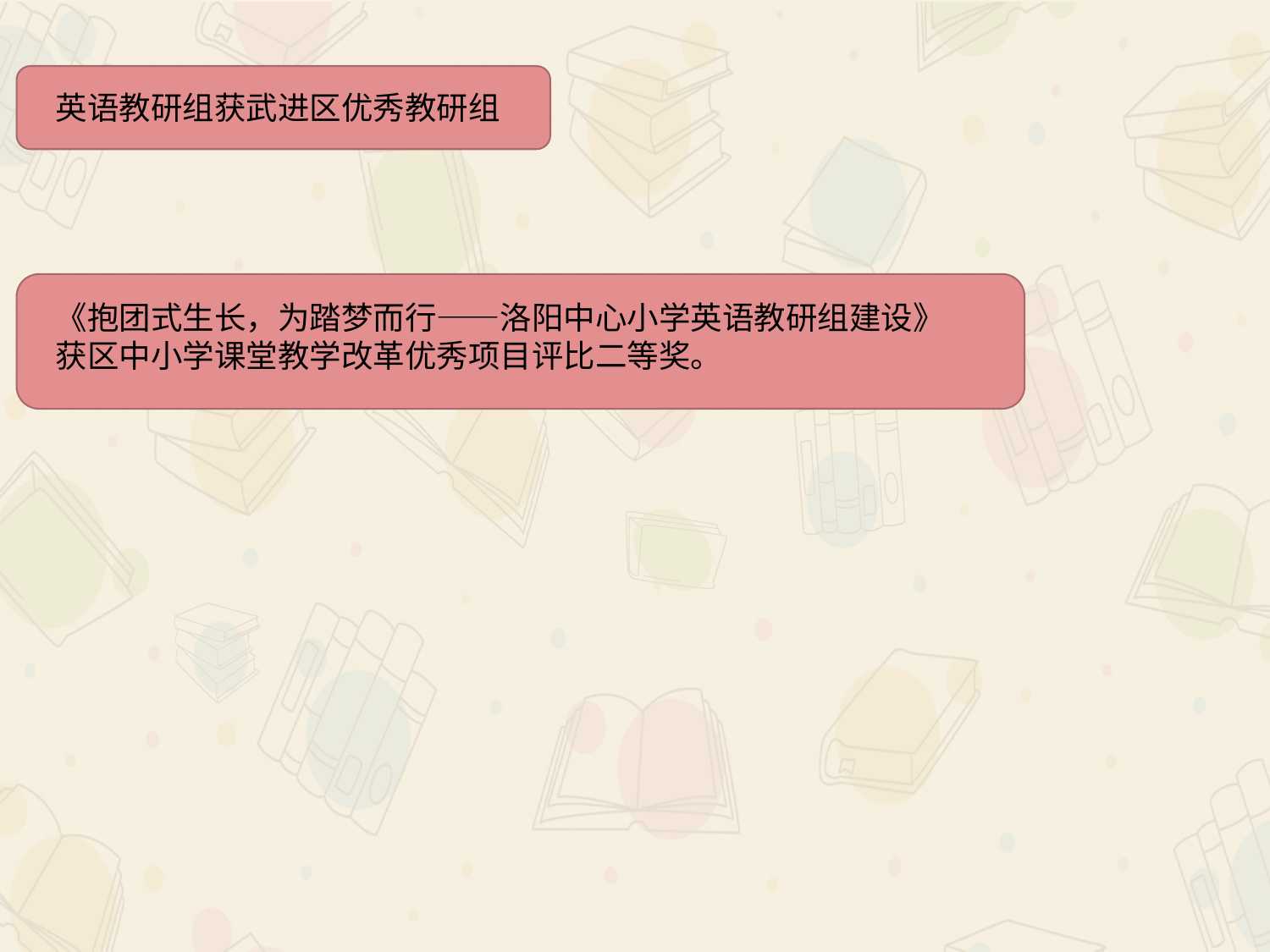

英语教研组获武进区优秀教研组

《抱团式生长，为踏梦而行——洛阳中心小学英语教研组建设》获区中小学课堂教学改革优秀项目评比二等奖。